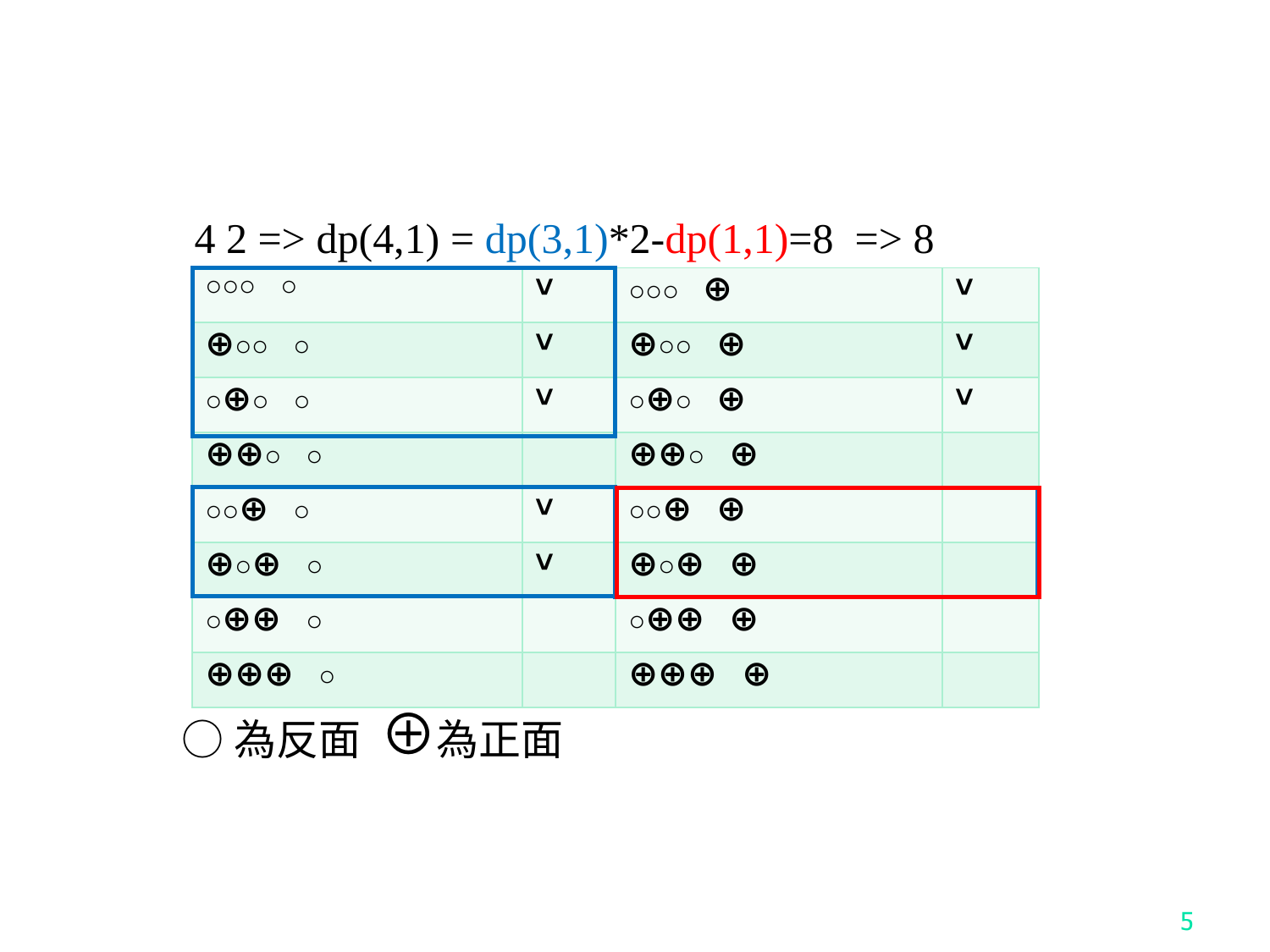

4 2 => dp(4,1) = dp(3,1)*2-dp(1,1)=8  => 8

            ○為反面  ⊕為正面

| ○○○ ○ | ˅ | ○○○ ⊕ | ˅ |
| --- | --- | --- | --- |
| ⊕○○ ○ | ˅ | ⊕○○ ⊕ | ˅ |
| ○⊕○ ○ | ˅ | ○⊕○ ⊕ | ˅ |
| ⊕⊕○ ○ |  | ⊕⊕○ ⊕ |  |
| ○○⊕ ○ | ˅ | ○○⊕ ⊕ |  |
| ⊕○⊕ ○ | ˅ | ⊕○⊕ ⊕ |  |
| ○⊕⊕ ○ |  | ○⊕⊕ ⊕ |  |
| ⊕⊕⊕ ○ |  | ⊕⊕⊕ ⊕ |  |

5